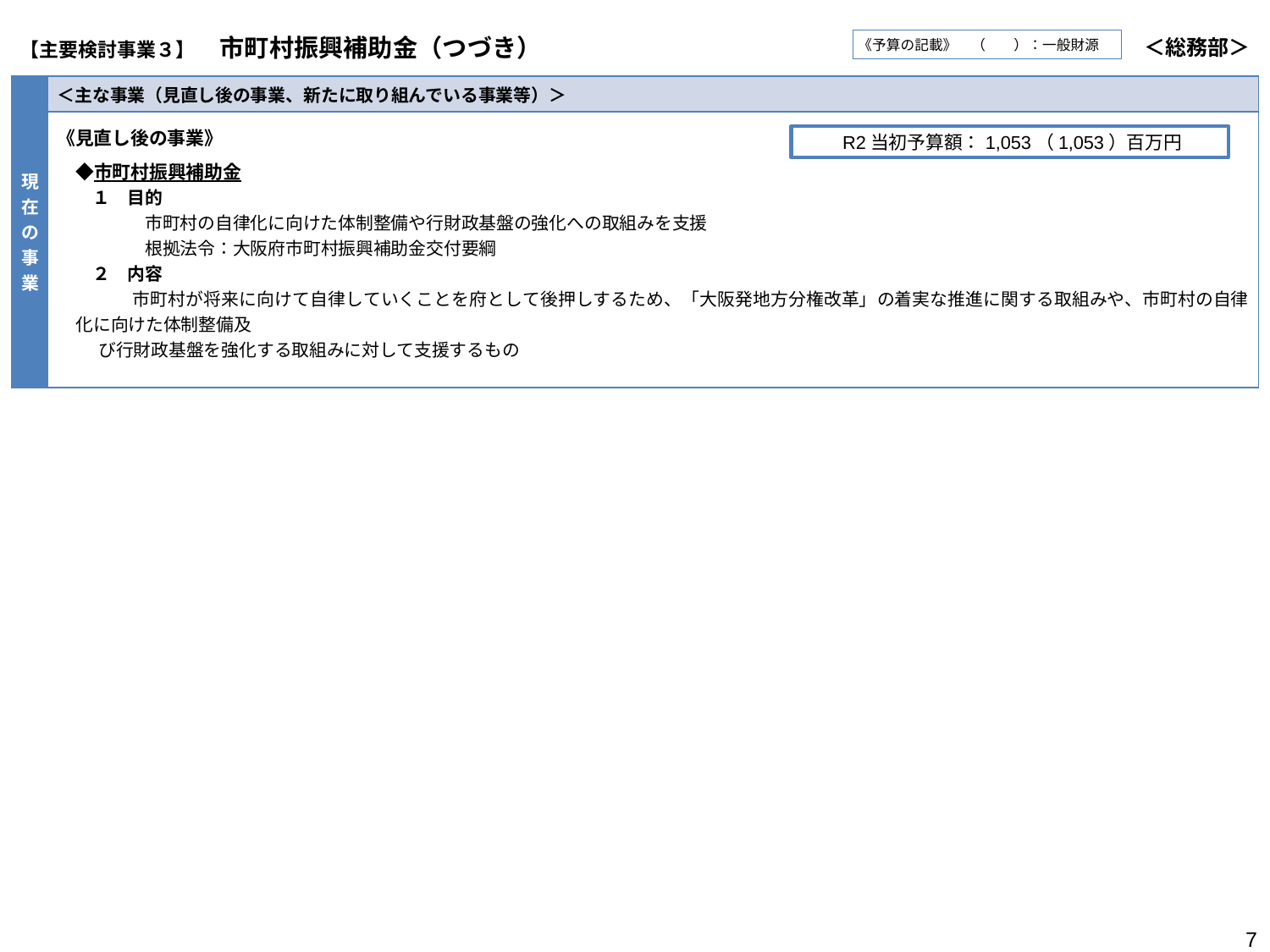

| 【主要検討事業３】　市町村振興補助金（つづき） | ＜総務部＞ |
| --- | --- |
《予算の記載》　（　　）：一般財源
| 現在の事業 | ＜主な事業（見直し後の事業、新たに取り組んでいる事業等）＞ |
| --- | --- |
|  | 《見直し後の事業》 　◆市町村振興補助金 　　１　目的 　　　　　市町村の自律化に向けた体制整備や行財政基盤の強化への取組みを支援 　　　　　根拠法令：大阪府市町村振興補助金交付要綱 　　２　内容　 　　　　 市町村が将来に向けて自律していくことを府として後押しするため、「大阪発地方分権改革」の着実な推進に関する取組みや、市町村の自律化に向けた体制整備及 び行財政基盤を強化する取組みに対して支援するもの |
R2当初予算額：1,053（1,053）百万円
7